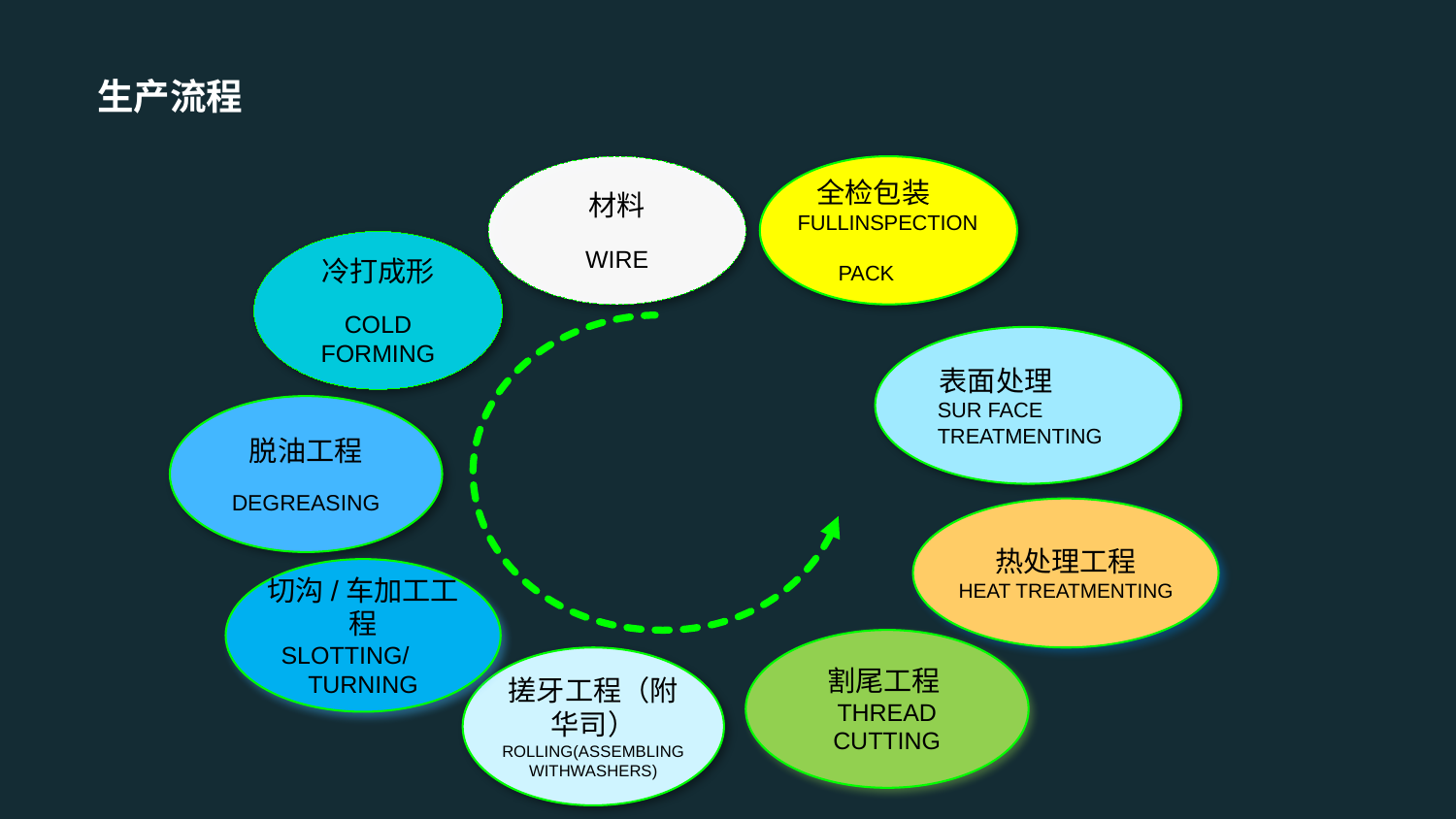

生产流程
  全检包装
FULLINSPECTION
       PACK
材料
WIRE
冷打成形
COLD FORMING

  表面处理
   SUR FACE
   TREATMENTING
脱油工程
DEGREASING
热处理工程
HEAT TREATMENTING
切沟/车加工工程
SLOTTING/　TURNING
割尾工程THREAD CUTTING
搓牙工程（附华司）
ROLLING(ASSEMBLING WITHWASHERS)